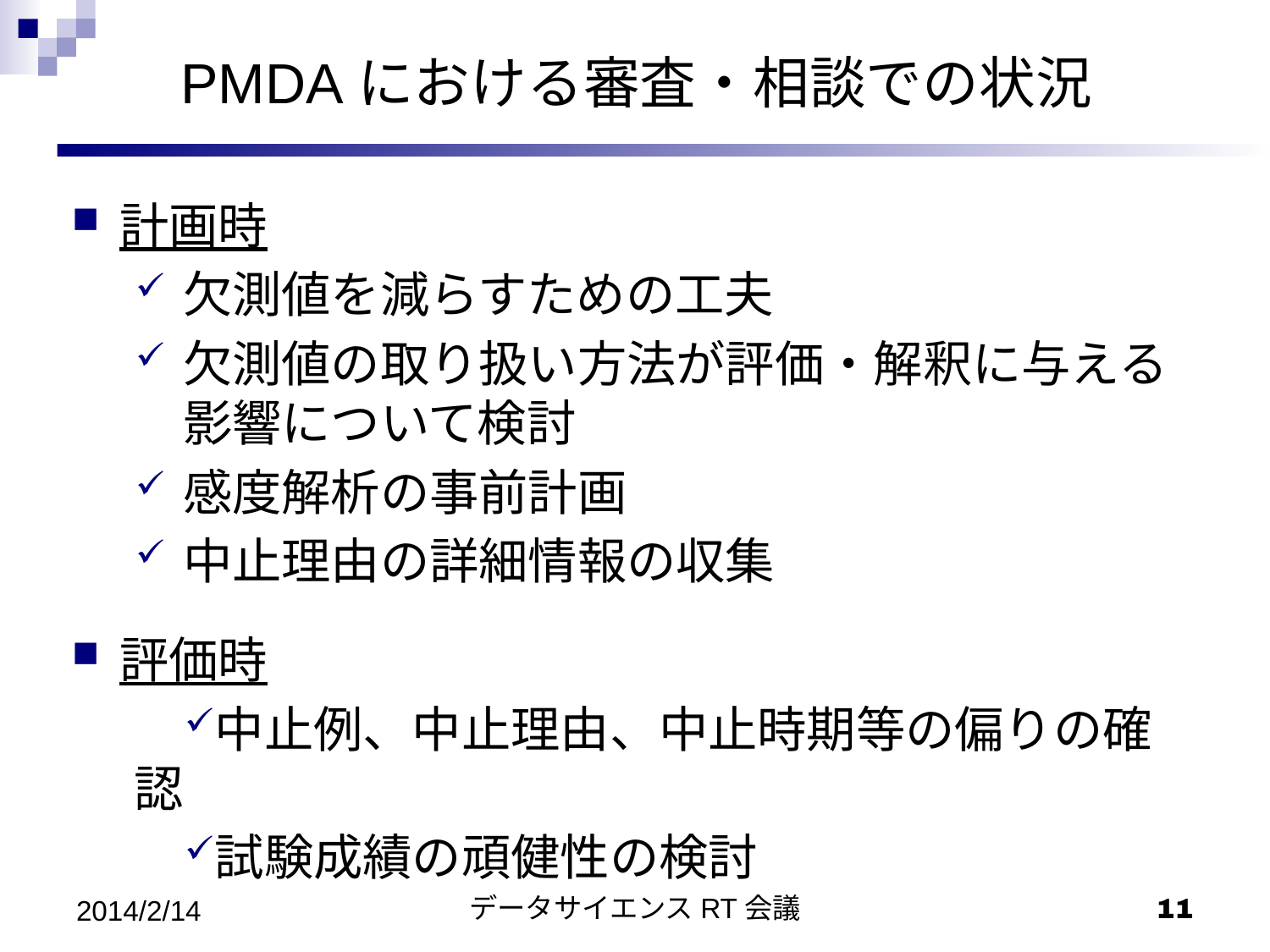

# PMDAにおける審査・相談での状況
計画時
欠測値を減らすための工夫
欠測値の取り扱い方法が評価・解釈に与える影響について検討
感度解析の事前計画
中止理由の詳細情報の収集
評価時
中止例、中止理由、中止時期等の偏りの確認
試験成績の頑健性の検討

2014/2/14
データサイエンスRT会議
11